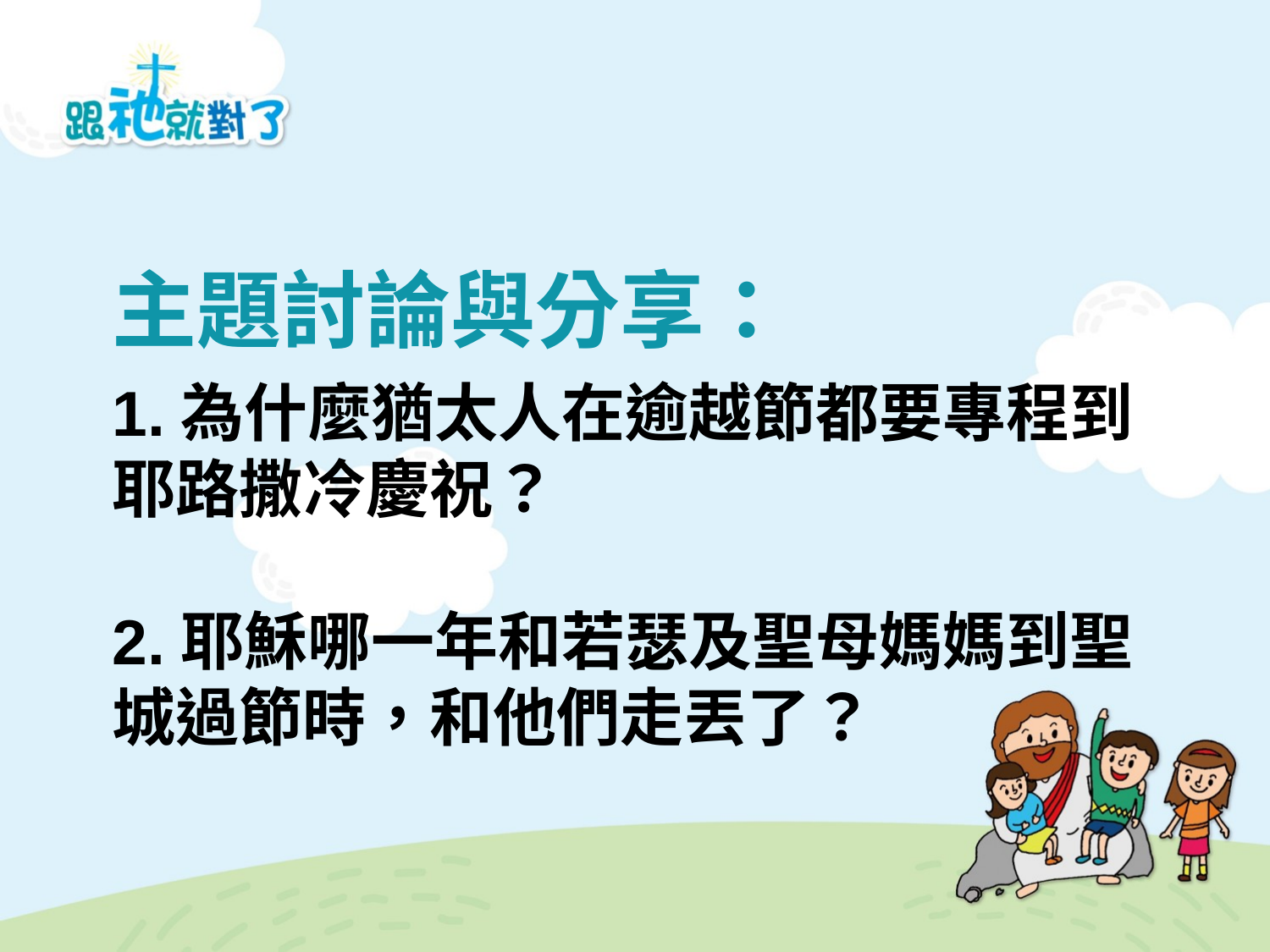

主題討論與分享：
1.為什麼猶太人在逾越節都要專程到耶路撒冷慶祝？

2.耶穌哪一年和若瑟及聖母媽媽到聖城過節時，和他們走丟了？